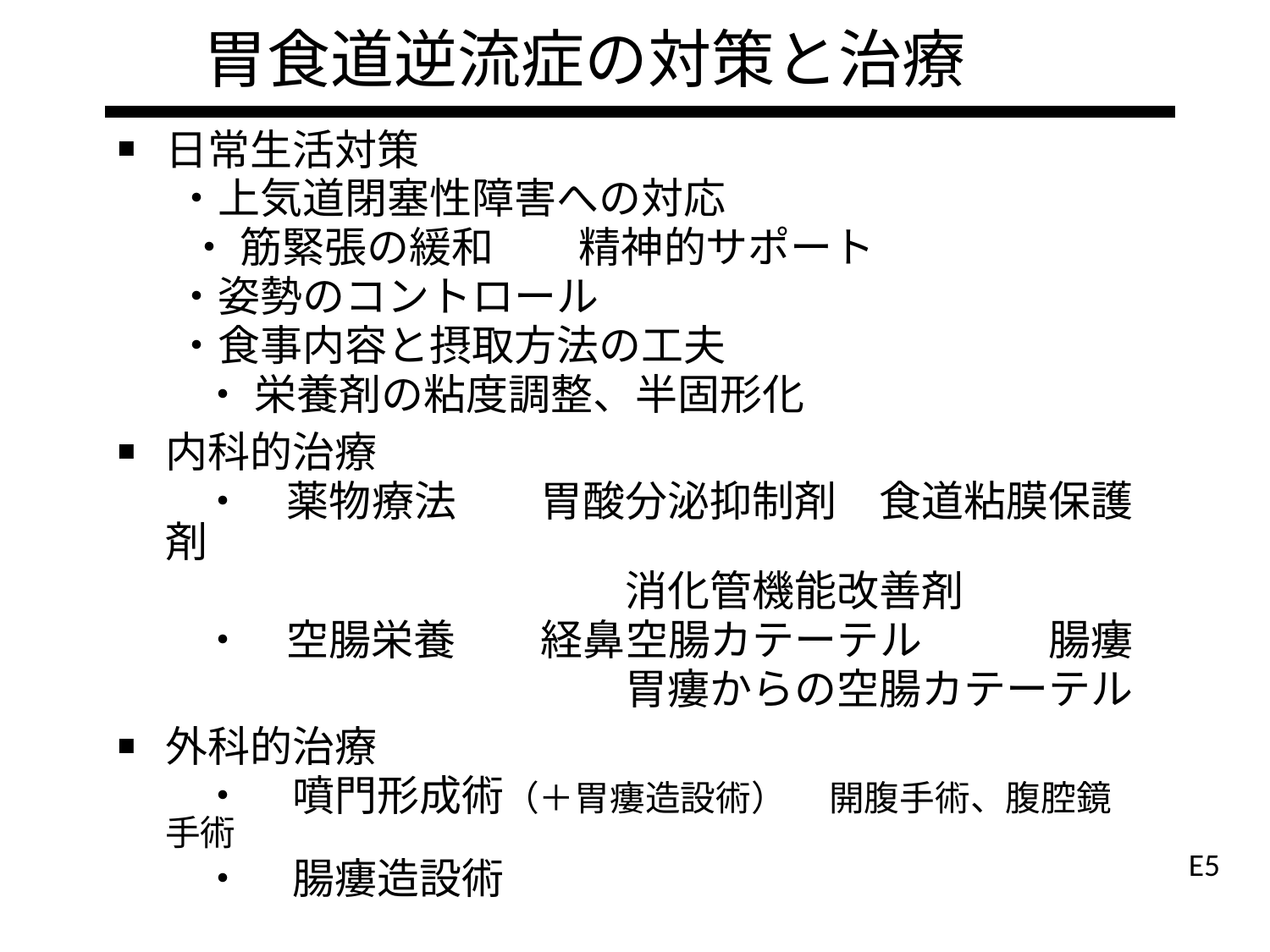

# 胃食道逆流症の対策と治療

日常生活対策
     ・上気道閉塞性障害への対応
　   ・ 筋緊張の緩和　　精神的サポート
     ・姿勢のコントロール
     ・食事内容と摂取方法の工夫
　　・ 栄養剤の粘度調整、半固形化
内科的治療
　　・　薬物療法　　胃酸分泌抑制剤　食道粘膜保護剤
　　　　　　　　　　　　消化管機能改善剤
　　・　空腸栄養　　経鼻空腸カテーテル　　　腸瘻
　　　　　　　　　　　　胃瘻からの空腸カテーテル
外科的治療
　　・	噴門形成術（＋胃瘻造設術）　開腹手術、腹腔鏡手術
　　・	腸瘻造設術
E5